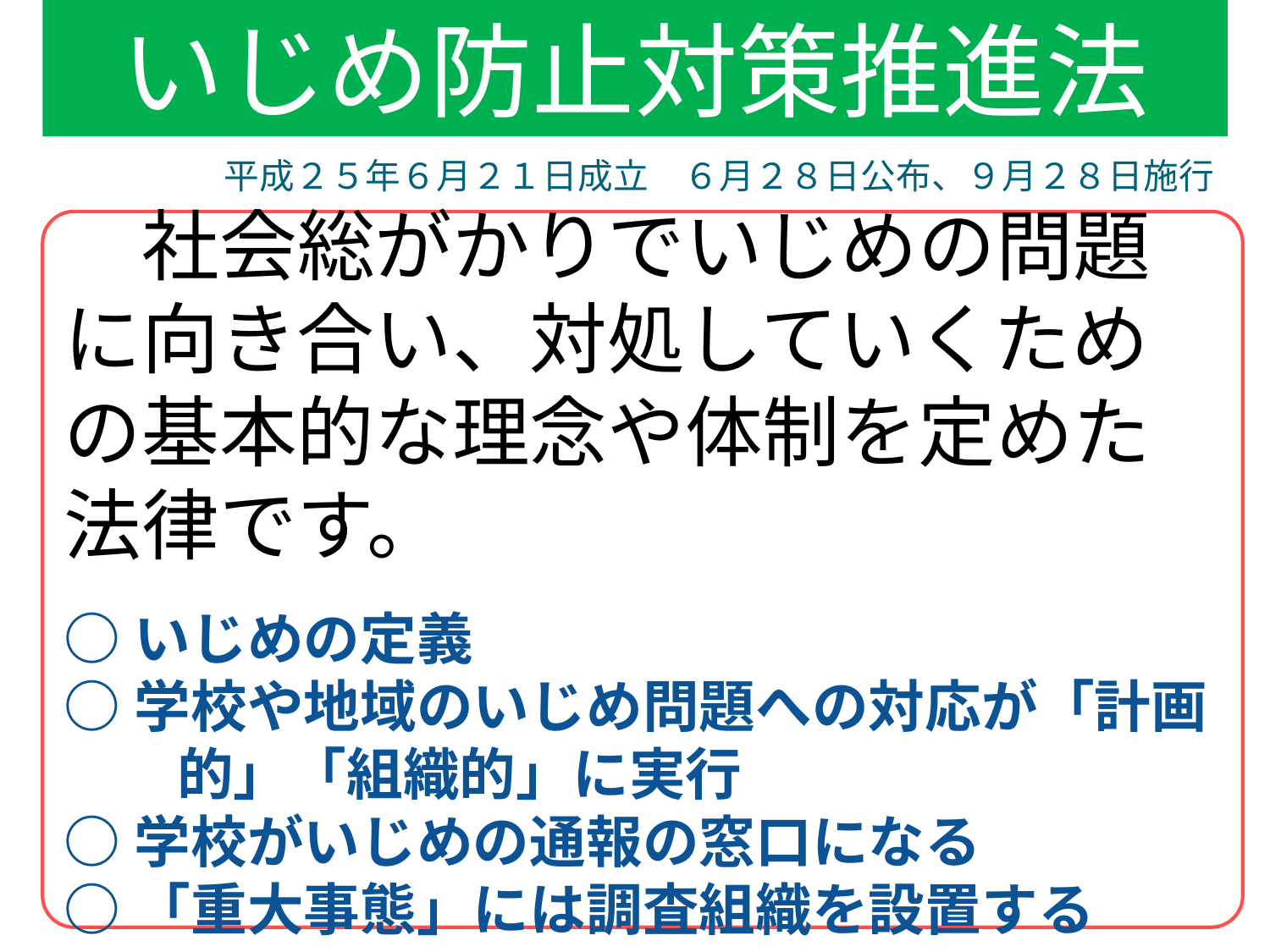

いじめ防止対策推進法
平成２５年６月２１日成立　６月２８日公布、９月２８日施行
　社会総がかりでいじめの問題に向き合い、対処していくための基本的な理念や体制を定めた法律です。

○いじめの定義
○学校や地域のいじめ問題への対応が「計画
　　的」「組織的」に実行
○学校がいじめの通報の窓口になる
○「重大事態」には調査組織を設置する